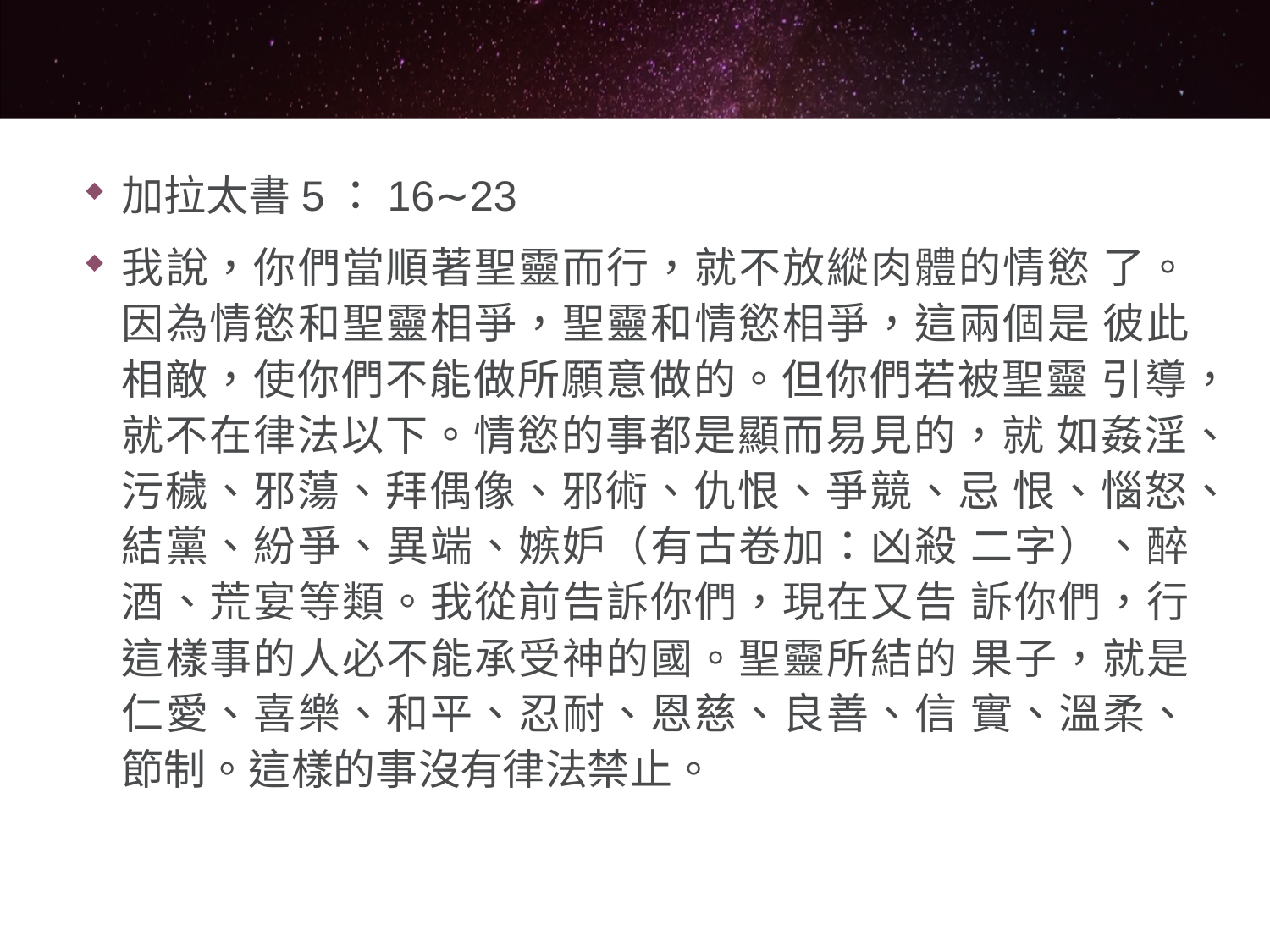

#
加拉太書5：16∼23
我說，你們當順著聖靈而行，就不放縱肉體的情慾 了。因為情慾和聖靈相爭，聖靈和情慾相爭，這兩個是 彼此相敵，使你們不能做所願意做的。但你們若被聖靈 引導，就不在律法以下。情慾的事都是顯而易見的，就 如姦淫、污穢、邪蕩、拜偶像、邪術、仇恨、爭競、忌 恨、惱怒、結黨、紛爭、異端、嫉妒（有古卷加：凶殺 二字）、醉酒、荒宴等類。我從前告訴你們，現在又告 訴你們，行這樣事的人必不能承受神的國。聖靈所結的 果子，就是仁愛、喜樂、和平、忍耐、恩慈、良善、信 實、溫柔、節制。這樣的事沒有律法禁止。